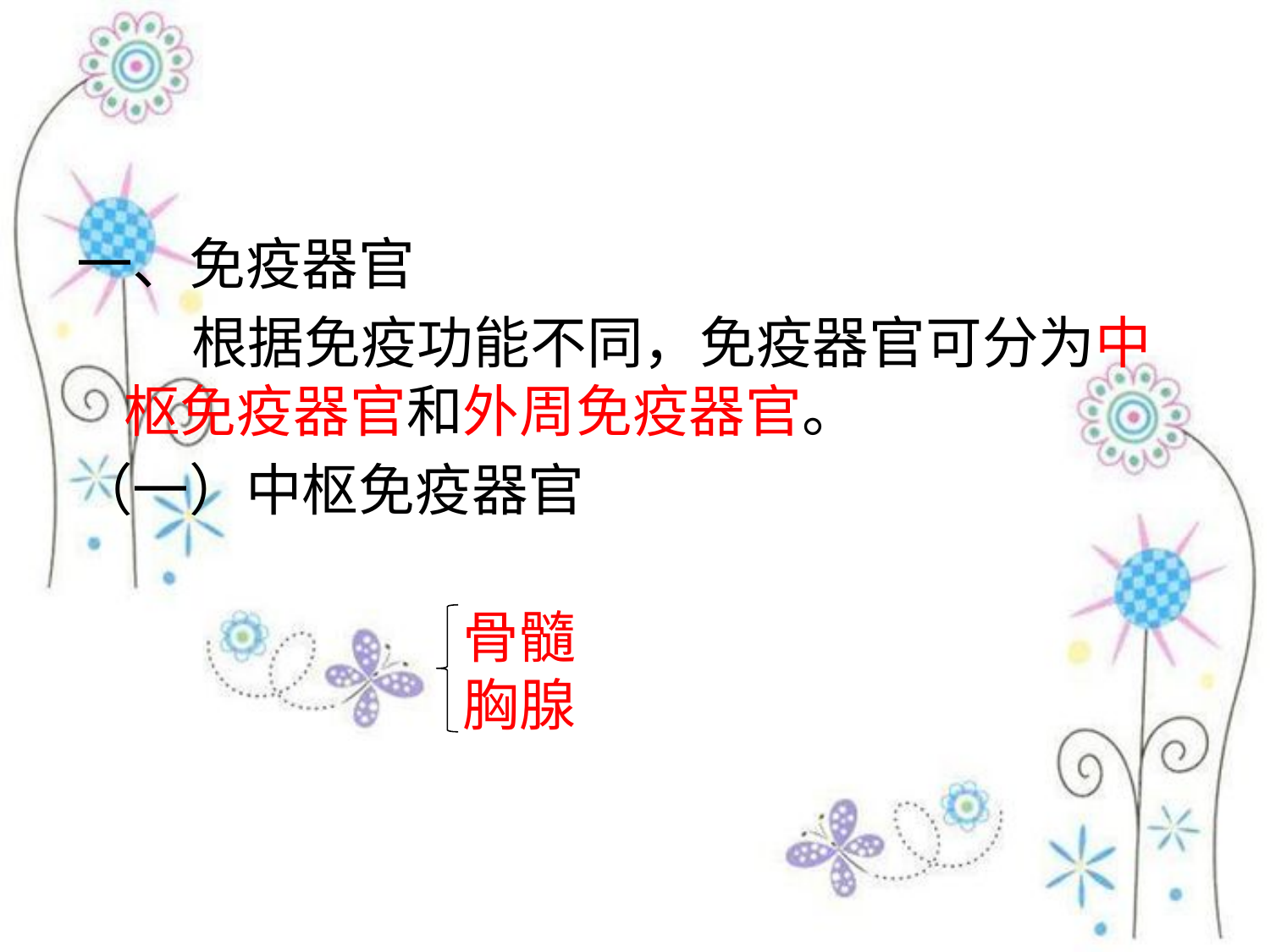

#
一、免疫器官
        根据免疫功能不同，免疫器官可分为中枢免疫器官和外周免疫器官。
（一）中枢免疫器官

骨髓
胸腺